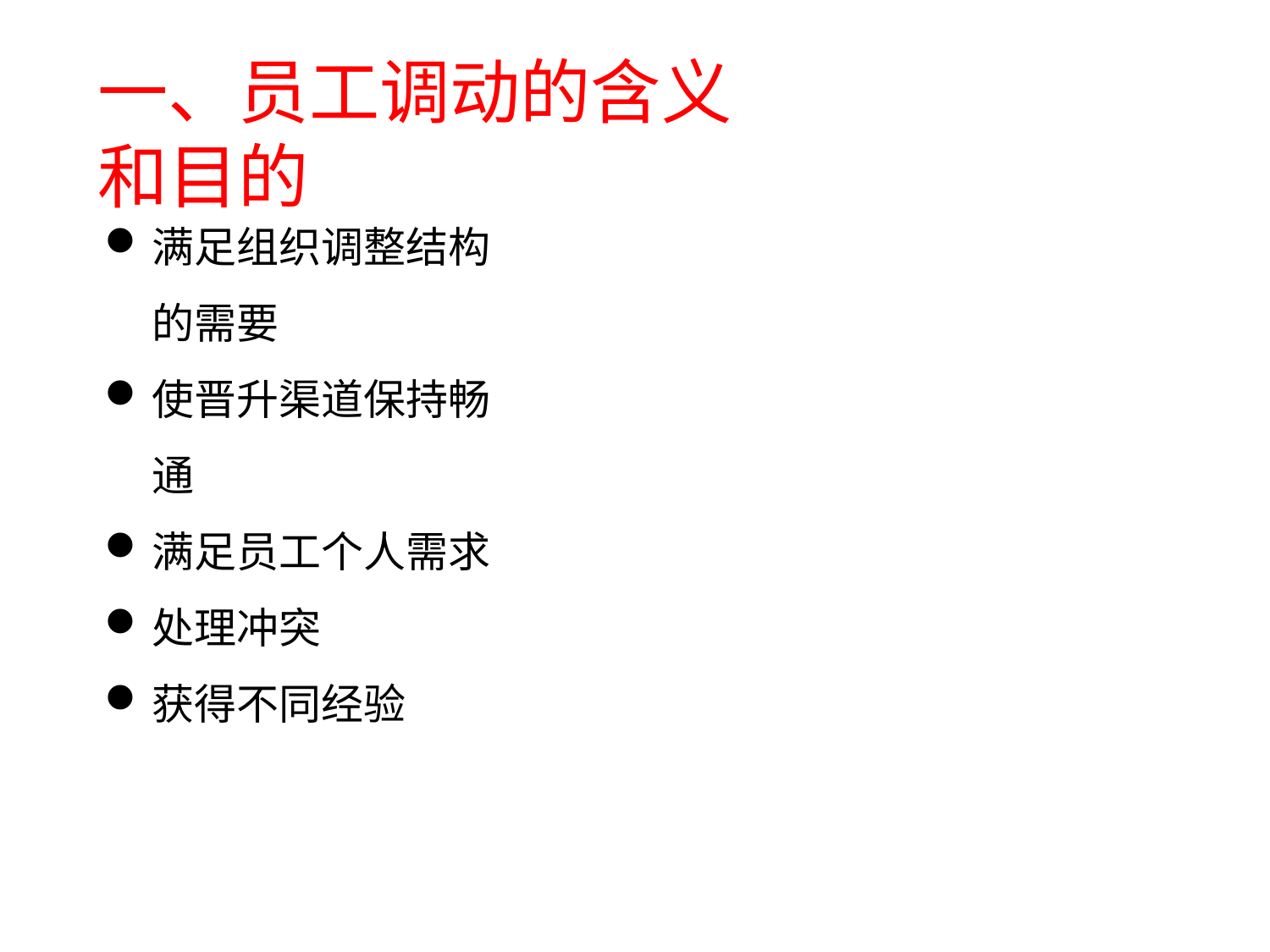

# 一、员工调动的含义和目的
满足组织调整结构的需要
使晋升渠道保持畅通
满足员工个人需求
处理冲突
获得不同经验